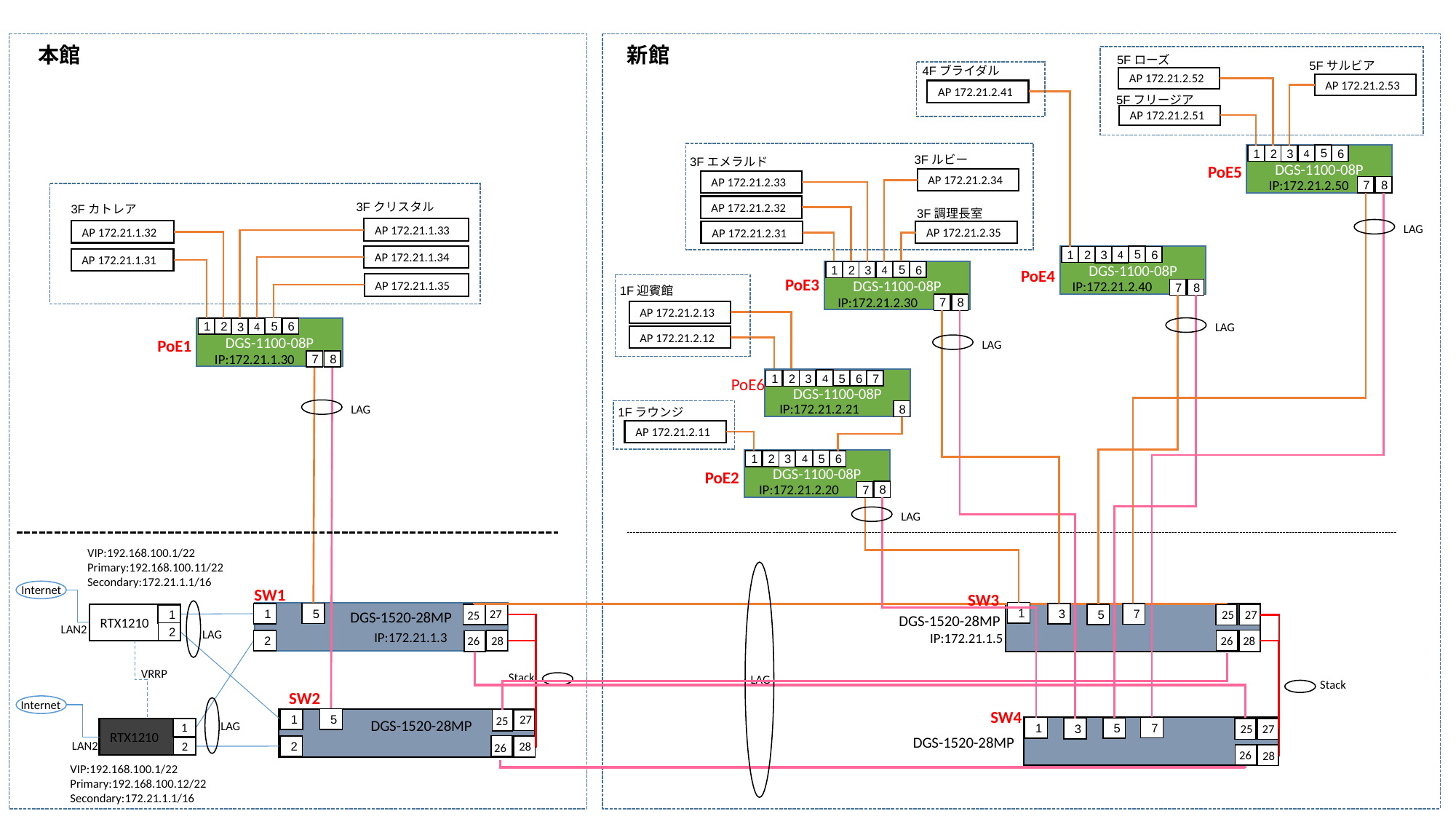

aa
aa
本館
新館

5Fローズ
5Fサルビア
4Fブライダル

AP 172.21.2.52
AP 172.21.2.53
AP 172.21.2.41
5Fフリージア
AP 172.21.2.51

5
DGS-1100-08P
1
2
3
4
6
3Fルビー
3Fエメラルド
PoE5
AP 172.21.2.34
AP 172.21.2.33
IP:172.21.2.50
7
8

3Fクリスタル
3Fカトレア
AP 172.21.2.32
3F調理長室
LAG
AP 172.21.1.33

AP 172.21.1.32
AP 172.21.2.35
AP 172.21.2.31
AP 172.21.1.34
5
DGS-1100-08P
1
2
3
4
6
AP 172.21.1.31
PoE4
5
DGS-1100-08P
1
2
3
4
6
PoE3
IP:172.21.2.40
AP 172.21.1.35

1F迎賓館
7
8
IP:172.21.2.30
7
8
AP 172.21.2.13
LAG

5
DGS-1100-08P
1
2
3
4
6
AP 172.21.2.12
PoE1
LAG

IP:172.21.1.30
7
8
PoE6
DGS-1100-08P
4
1
2
5
3
6
7
IP:172.21.2.21
LAG
1Fラウンジ

8
AP 172.21.2.11
DGS-1100-08P
5
4
1
2
3
6
PoE2
IP:172.21.2.20
8
7
LAG

VIP:192.168.100.1/22
Primary:192.168.100.11/22
Secondary:172.21.1.1/16

Internet
SW1

SW3

27
27
25
25
DGS-1520-28MP
1

5

3
1
7
RTX1210
5

1
DGS-1520-28MP
LAN2
LAG
2
IP:172.21.1.3
IP:172.21.1.5
26
28
26
28

2

VRRP
Stack
LAG
Stack

SW2
Internet

SW4
27
25
5

1

DGS-1520-28MP
LAG
1
27
25
7

1
5
3

RTX1210
DGS-1520-28MP
LAN2
28
2
26

2

26
28

VIP:192.168.100.1/22
Primary:192.168.100.12/22
Secondary:172.21.1.1/16